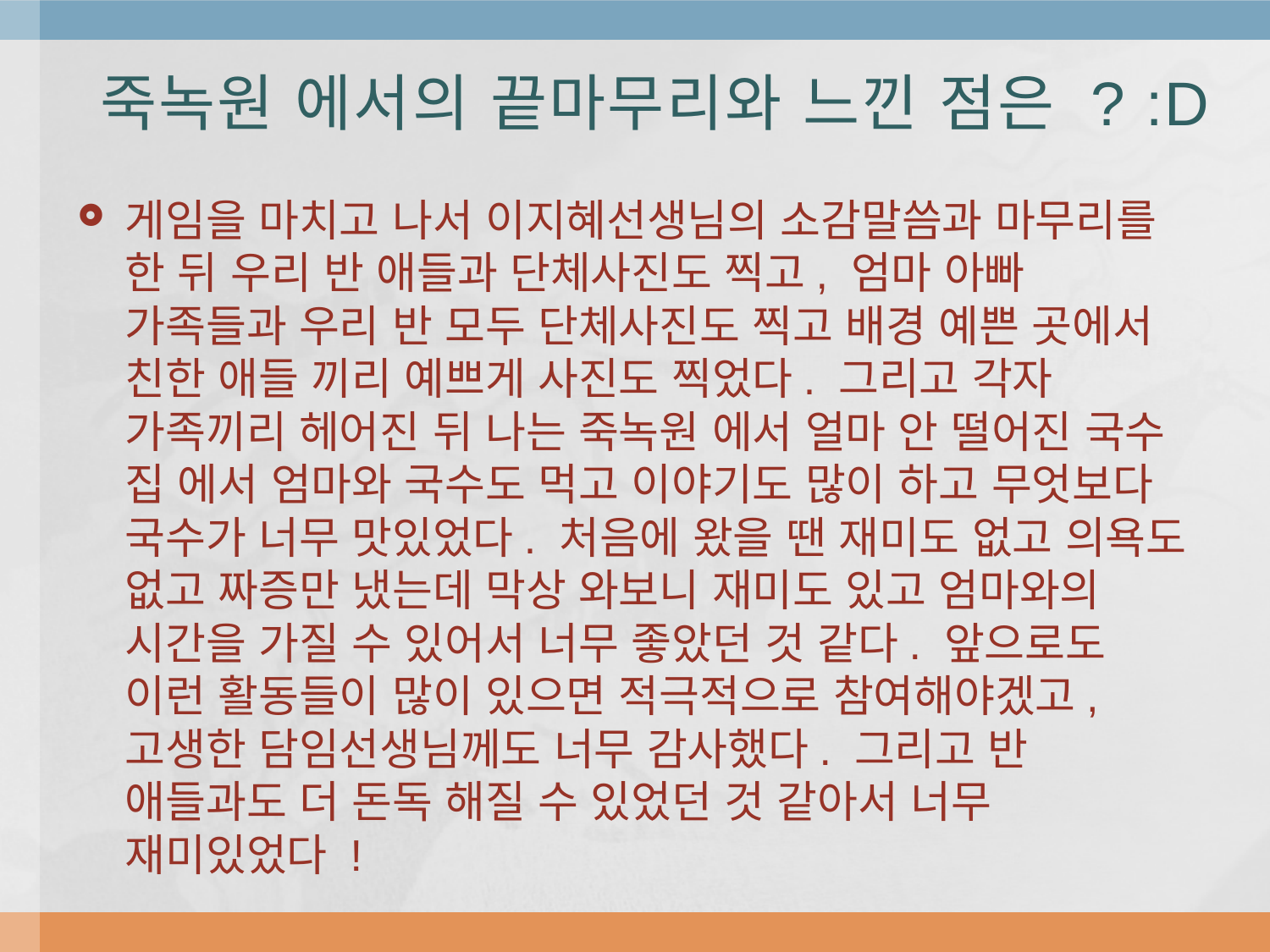

# 죽녹원 에서의 끝마무리와 느낀 점은 ? :D
게임을 마치고 나서 이지혜선생님의 소감말씀과 마무리를 한 뒤 우리 반 애들과 단체사진도 찍고, 엄마 아빠 가족들과 우리 반 모두 단체사진도 찍고 배경 예쁜 곳에서 친한 애들 끼리 예쁘게 사진도 찍었다. 그리고 각자 가족끼리 헤어진 뒤 나는 죽녹원 에서 얼마 안 떨어진 국수 집 에서 엄마와 국수도 먹고 이야기도 많이 하고 무엇보다 국수가 너무 맛있었다. 처음에 왔을 땐 재미도 없고 의욕도 없고 짜증만 냈는데 막상 와보니 재미도 있고 엄마와의 시간을 가질 수 있어서 너무 좋았던 것 같다. 앞으로도 이런 활동들이 많이 있으면 적극적으로 참여해야겠고, 고생한 담임선생님께도 너무 감사했다. 그리고 반 애들과도 더 돈독 해질 수 있었던 것 같아서 너무 재미있었다 !